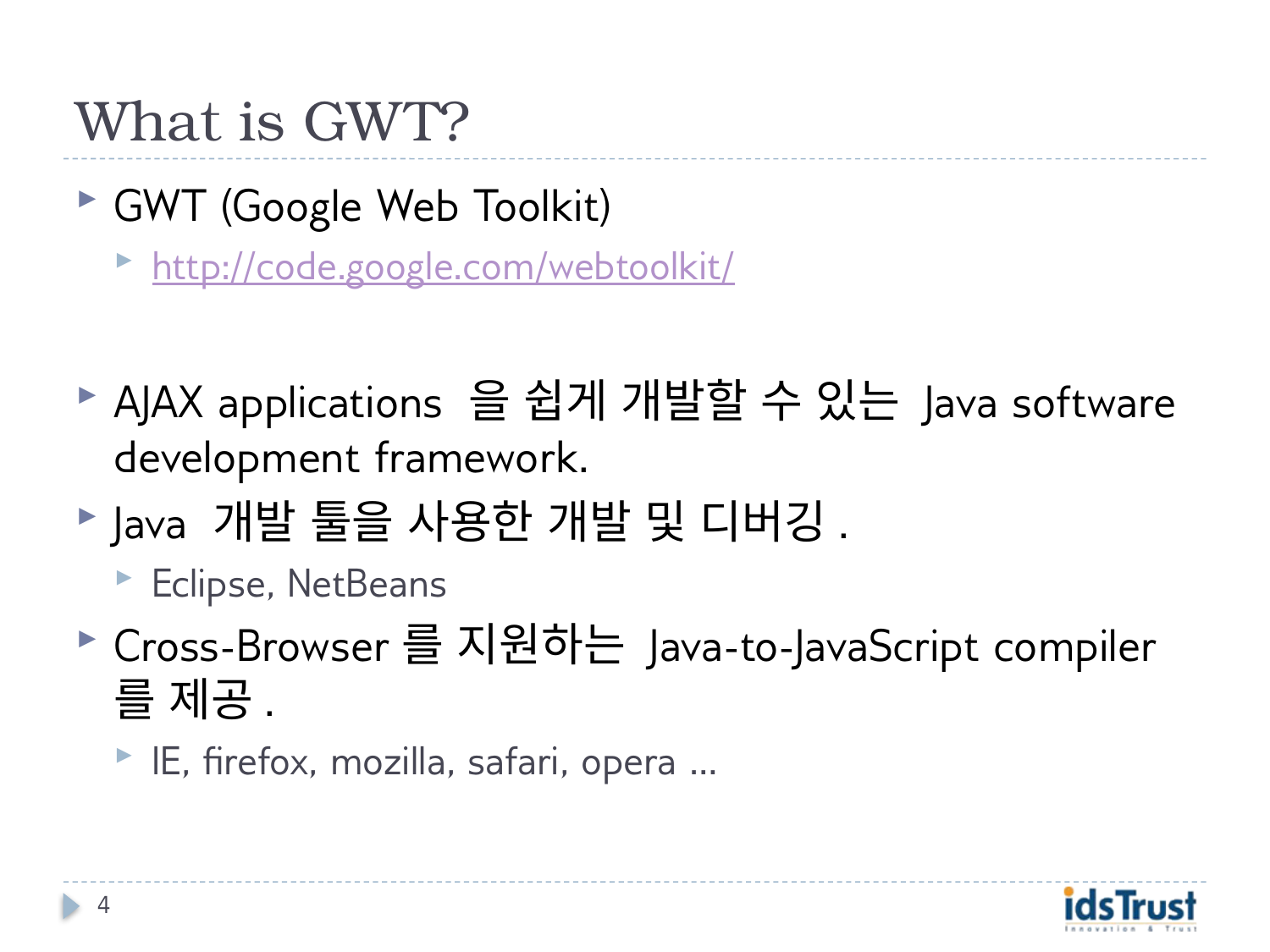

# What is GWT?
GWT (Google Web Toolkit)
http://code.google.com/webtoolkit/

AJAX applications 을 쉽게 개발할 수 있는 Java software development framework.
Java 개발 툴을 사용한 개발 및 디버깅.
Eclipse, NetBeans
Cross-Browser를 지원하는 Java-to-JavaScript compiler 를 제공.
IE, firefox, mozilla, safari, opera …
4